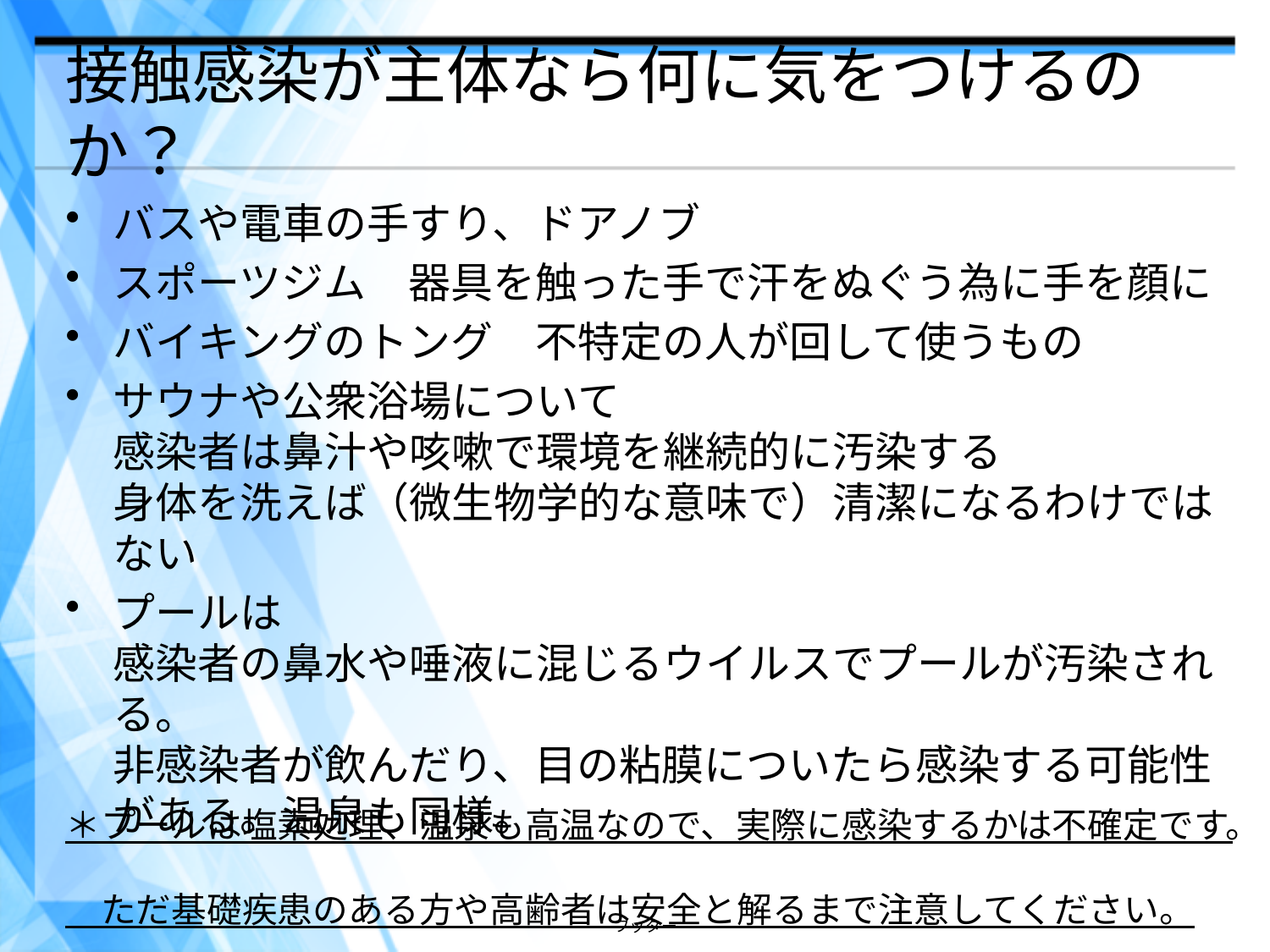

# 接触感染が主体なら何に気をつけるのか？
バスや電車の手すり、ドアノブ
スポーツジム　器具を触った手で汗をぬぐう為に手を顔に
バイキングのトング　不特定の人が回して使うもの
サウナや公衆浴場について
感染者は鼻汁や咳嗽で環境を継続的に汚染する
身体を洗えば（微生物学的な意味で）清潔になるわけではない
プールは
感染者の鼻水や唾液に混じるウイルスでプールが汚染される。
非感染者が飲んだり、目の粘膜についたら感染する可能性がある。温泉も同様。
＊プールは塩素処理、温泉も高温なので、実際に感染するかは不確定です。
　ただ基礎疾患のある方や高齢者は安全と解るまで注意してください。
フッター